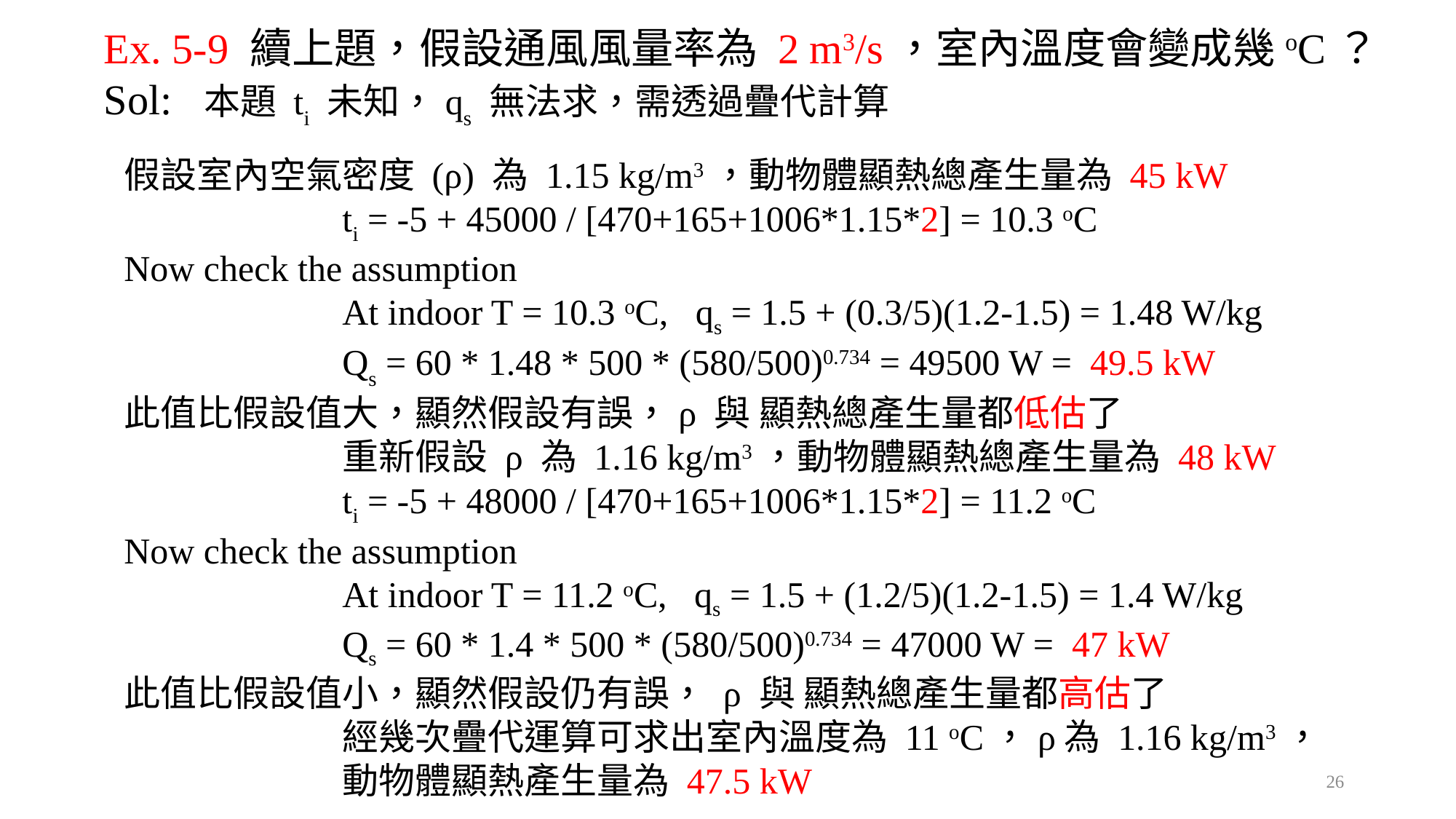

Ex. 5-9 續上題，假設通風風量率為 2 m3/s，室內溫度會變成幾oC？
Sol:  本題 ti 未知，qs 無法求，需透過疊代計算
假設室內空氣密度 (ρ) 為 1.15 kg/m3，動物體顯熱總產生量為 45 kW
		ti = -5 + 45000 / [470+165+1006*1.15*2] = 10.3 oC
Now check the assumption
		At indoor T = 10.3 oC,   qs = 1.5 + (0.3/5)(1.2-1.5) = 1.48 W/kg
		Qs = 60 * 1.48 * 500 * (580/500)0.734 = 49500 W =  49.5 kW
此值比假設值大，顯然假設有誤，ρ 與 顯熱總產生量都低估了
		重新假設 ρ 為 1.16 kg/m3，動物體顯熱總產生量為 48 kW
		ti = -5 + 48000 / [470+165+1006*1.15*2] = 11.2 oC
Now check the assumption
		At indoor T = 11.2 oC,   qs = 1.5 + (1.2/5)(1.2-1.5) = 1.4 W/kg
		Qs = 60 * 1.4 * 500 * (580/500)0.734 = 47000 W =  47 kW
此值比假設值小，顯然假設仍有誤， ρ 與 顯熱總產生量都高估了
		經幾次疊代運算可求出室內溫度為 11 oC，ρ為 1.16 kg/m3，
		動物體顯熱產生量為 47.5 kW
26